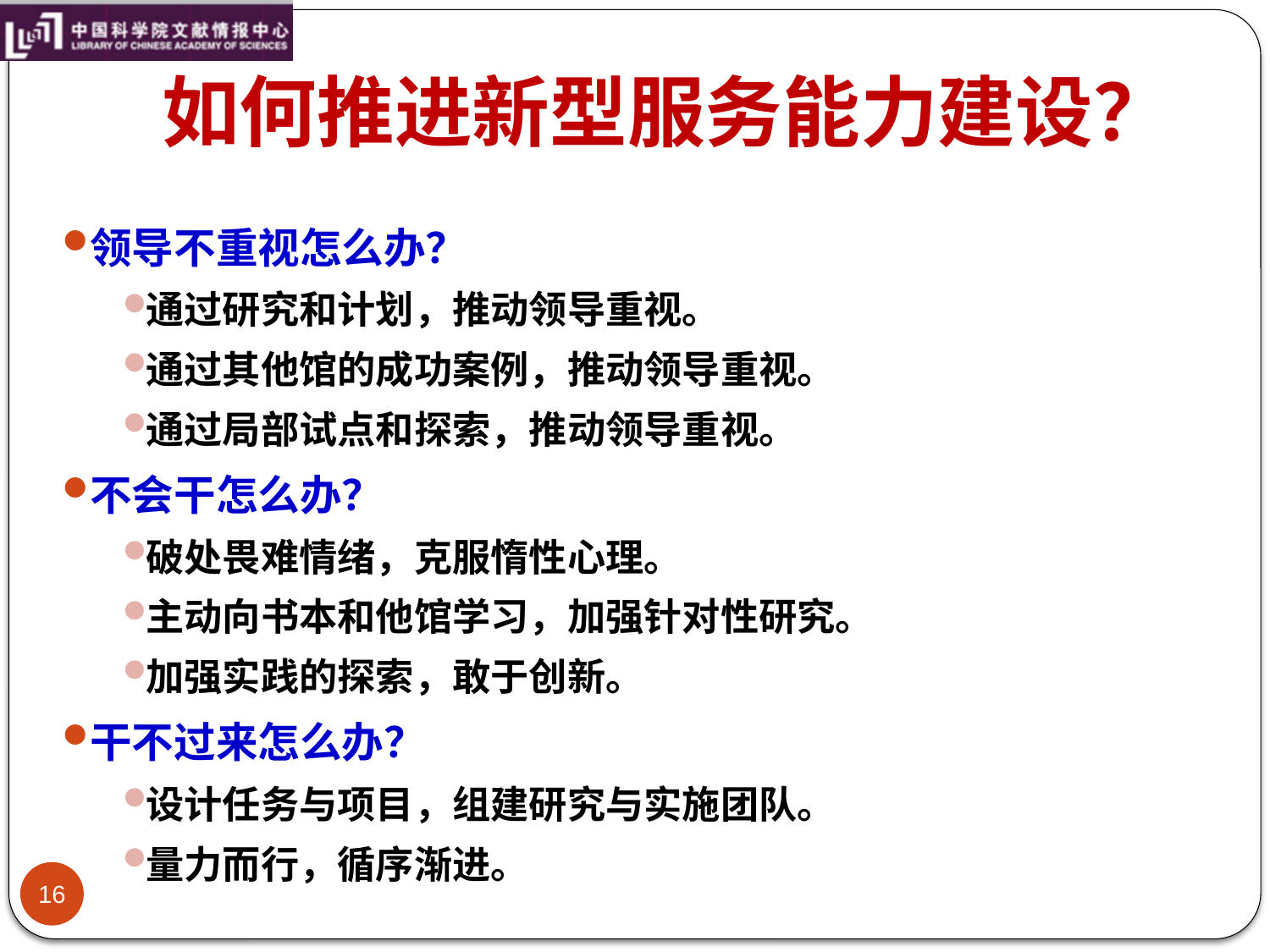

# 如何推进新型服务能力建设？
领导不重视怎么办？
通过研究和计划，推动领导重视。
通过其他馆的成功案例，推动领导重视。
通过局部试点和探索，推动领导重视。
不会干怎么办？
破处畏难情绪，克服惰性心理。
主动向书本和他馆学习，加强针对性研究。
加强实践的探索，敢于创新。
干不过来怎么办？
设计任务与项目，组建研究与实施团队。
量力而行，循序渐进。

16